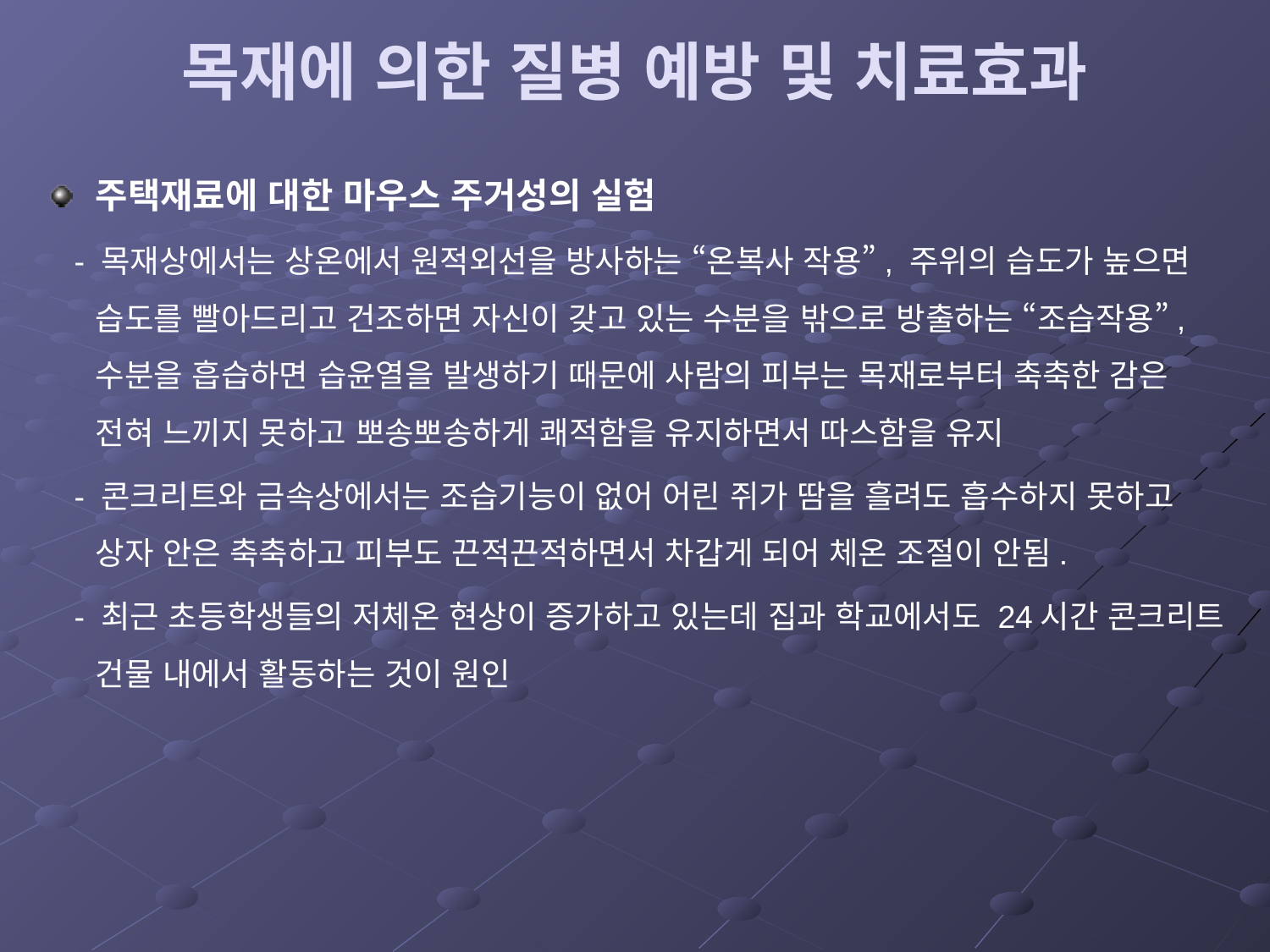

# 목재에 의한 질병 예방 및 치료효과
주택재료에 대한 마우스 주거성의 실험
   - 목재상에서는 상온에서 원적외선을 방사하는 “온복사 작용”, 주위의 습도가 높으면 습도를 빨아드리고 건조하면 자신이 갖고 있는 수분을 밖으로 방출하는 “조습작용”, 수분을 흡습하면 습윤열을 발생하기 때문에 사람의 피부는 목재로부터 축축한 감은 전혀 느끼지 못하고 뽀송뽀송하게 쾌적함을 유지하면서 따스함을 유지
   - 콘크리트와 금속상에서는 조습기능이 없어 어린 쥐가 땀을 흘려도 흡수하지 못하고 상자 안은 축축하고 피부도 끈적끈적하면서 차갑게 되어 체온 조절이 안됨.
   - 최근 초등학생들의 저체온 현상이 증가하고 있는데 집과 학교에서도 24시간 콘크리트 건물 내에서 활동하는 것이 원인